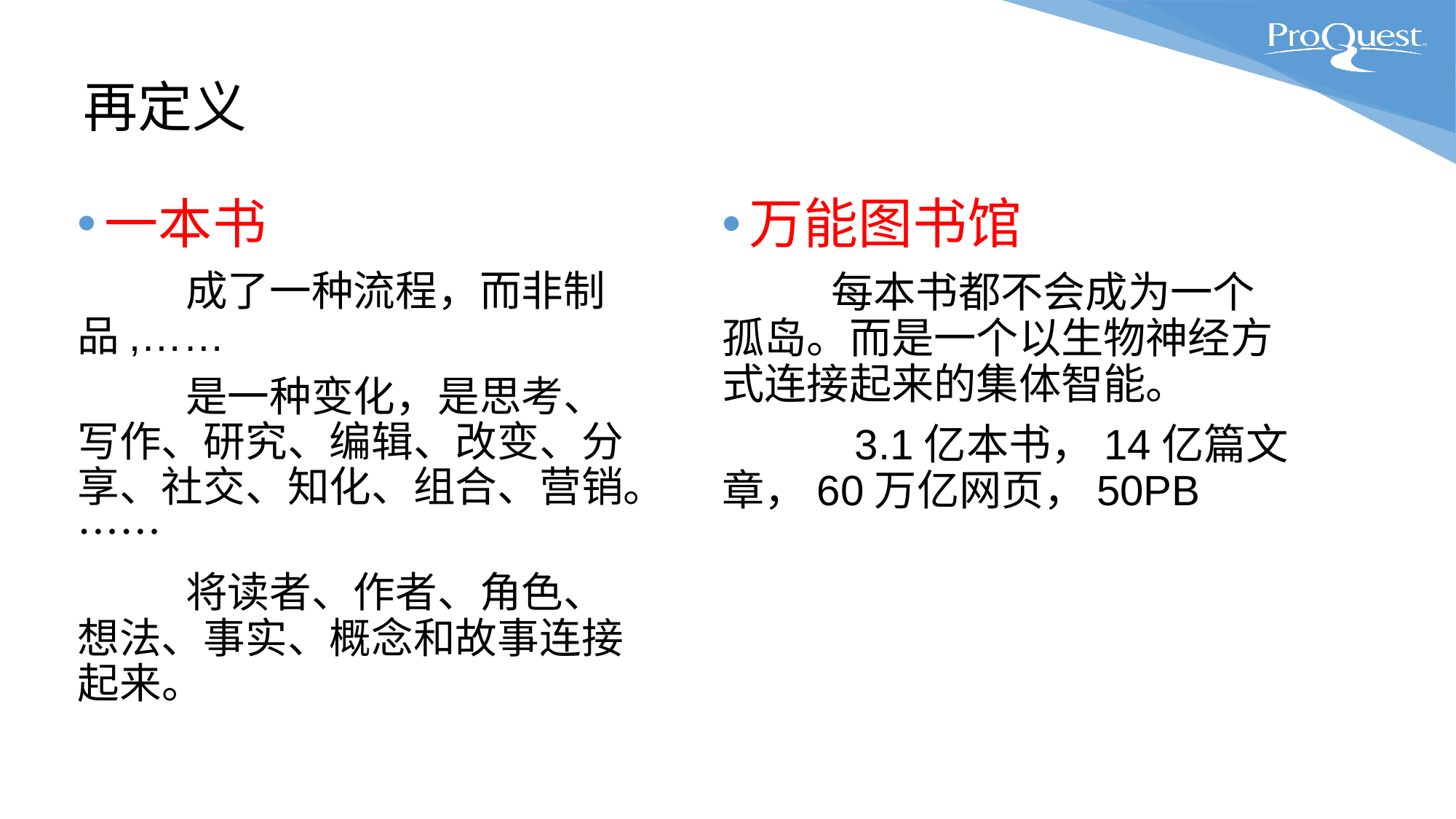

# 再定义
一本书
	成了一种流程，而非制品,……
	是一种变化，是思考、写作、研究、编辑、改变、分享、社交、知化、组合、营销。……
	将读者、作者、角色、想法、事实、概念和故事连接起来。
万能图书馆
	每本书都不会成为一个孤岛。而是一个以生物神经方式连接起来的集体智能。
	  3.1亿本书，14亿篇文章，60万亿网页，50PB